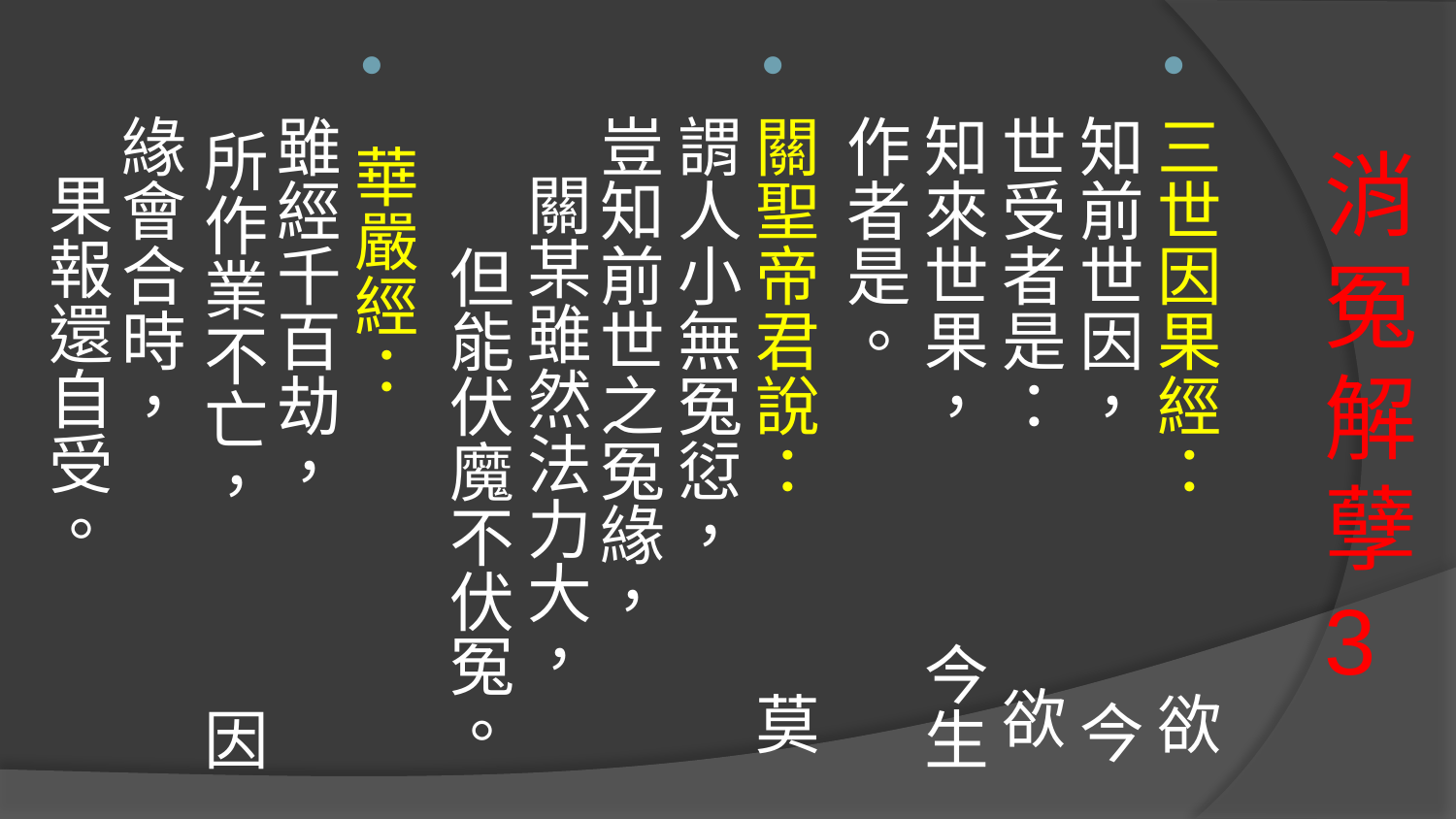

三世因果經：             欲知前世因，                  今世受者是：                 欲知來世果，              今生作者是。
關聖帝君說：             莫謂人小無冤愆，          豈知前世之冤緣，              關某雖然法力大，               但能伏魔不伏冤。
 華嚴經：                     雖經千百劫，                    所作業不亡，             因緣會合時，                            果報還自受。
# 消冤解孽 3